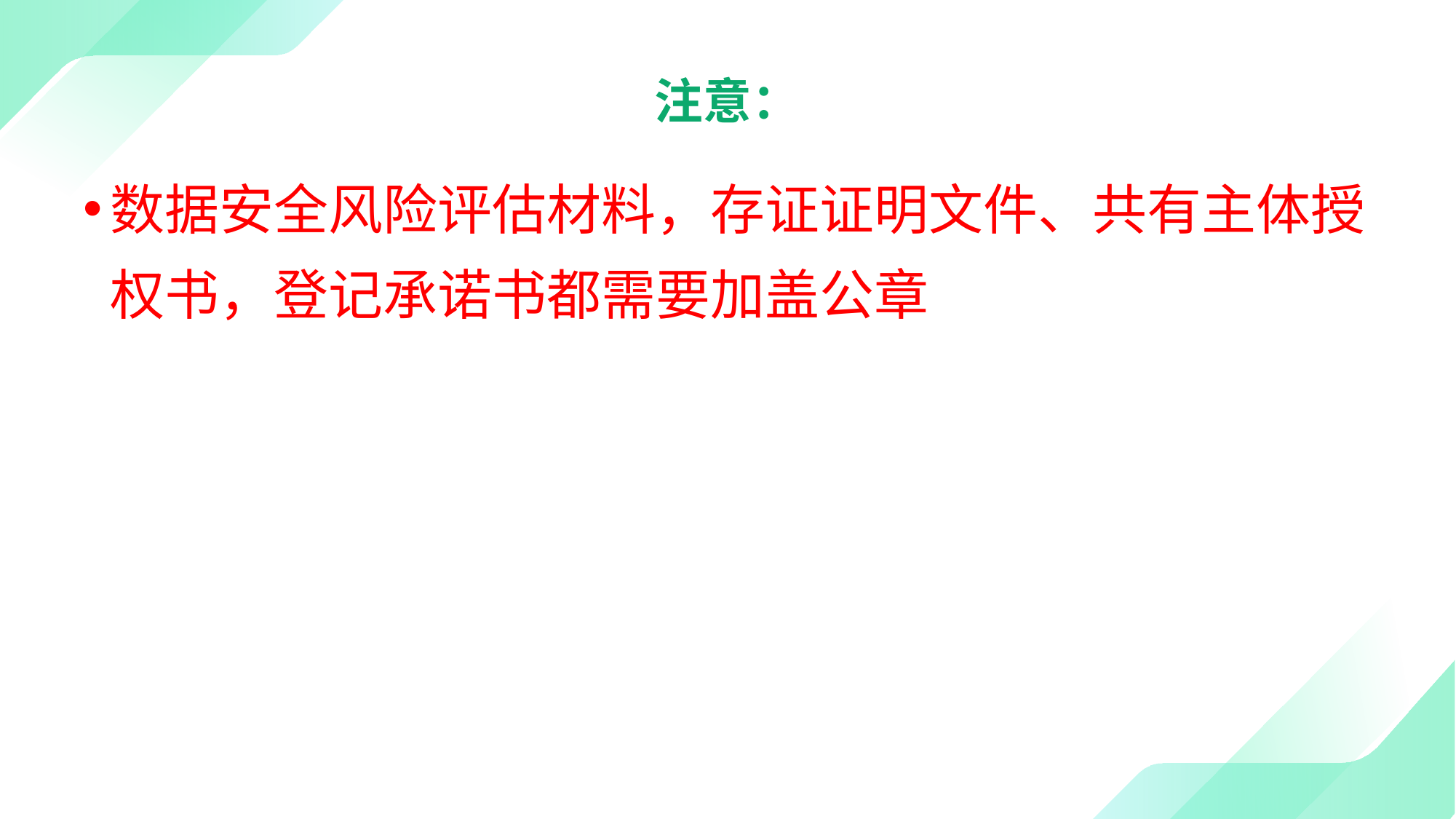

# 注意：
数据安全风险评估材料，存证证明文件、共有主体授权书，登记承诺书都需要加盖公章